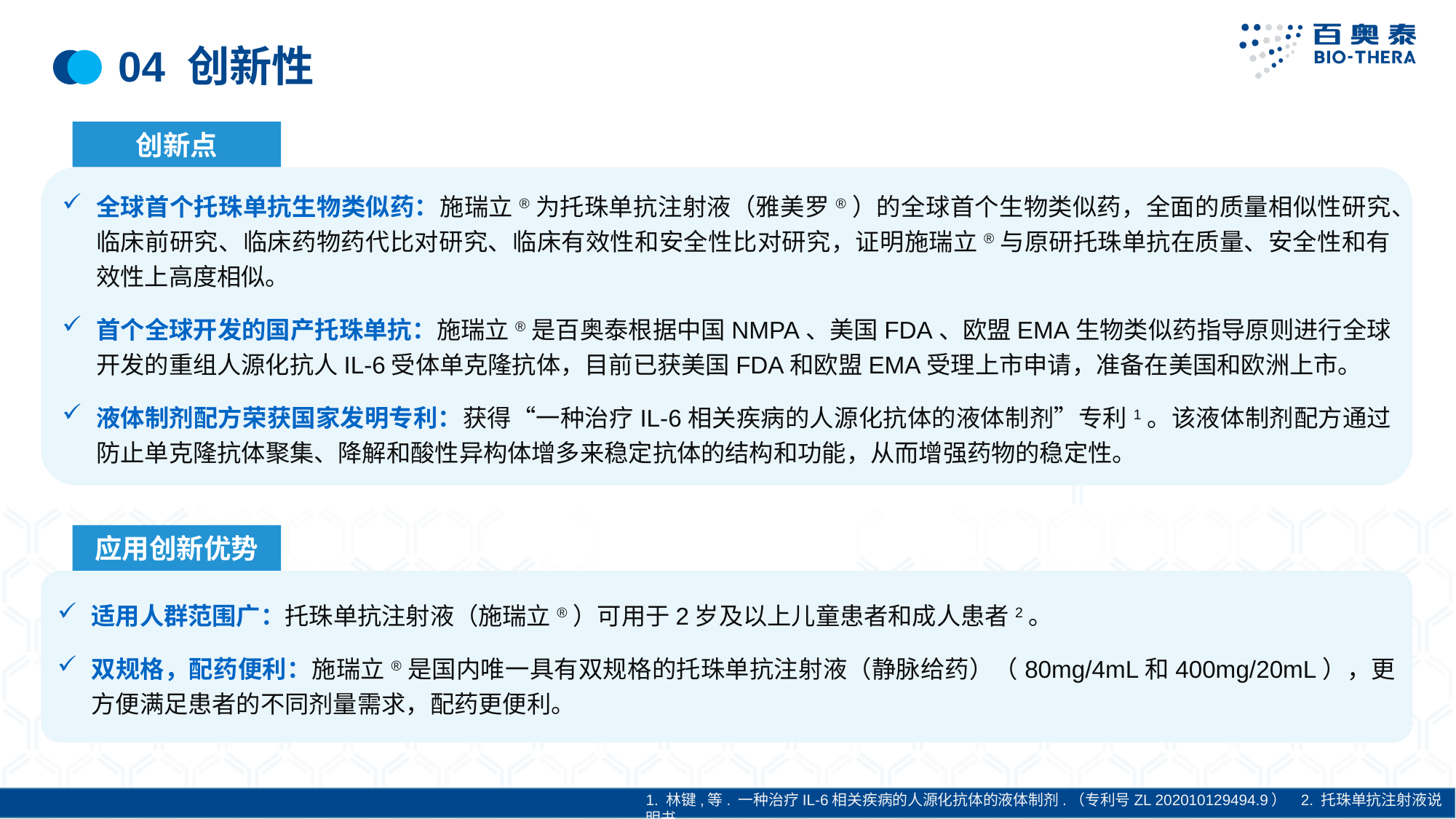

# 04 创新性
创新点
全球首个托珠单抗生物类似药：施瑞立®为托珠单抗注射液（雅美罗®）的全球首个生物类似药，全面的质量相似性研究、临床前研究、临床药物药代比对研究、临床有效性和安全性比对研究，证明施瑞立®与原研托珠单抗在质量、安全性和有效性上高度相似。
首个全球开发的国产托珠单抗：施瑞立®是百奥泰根据中国NMPA、美国FDA、欧盟EMA生物类似药指导原则进行全球开发的重组人源化抗人IL-6受体单克隆抗体，目前已获美国FDA和欧盟EMA受理上市申请，准备在美国和欧洲上市。
液体制剂配方荣获国家发明专利：获得“一种治疗IL-6相关疾病的人源化抗体的液体制剂”专利1。该液体制剂配方通过防止单克隆抗体聚集、降解和酸性异构体增多来稳定抗体的结构和功能，从而增强药物的稳定性。
应用创新优势
适用人群范围广：托珠单抗注射液（施瑞立®）可用于2岁及以上儿童患者和成人患者2。
双规格，配药便利：施瑞立®是国内唯一具有双规格的托珠单抗注射液（静脉给药）（80mg/4mL和400mg/20mL），更方便满足患者的不同剂量需求，配药更便利。
1. 林键,等. 一种治疗IL-6相关疾病的人源化抗体的液体制剂.（专利号ZL 202010129494.9）   2. 托珠单抗注射液说明书.